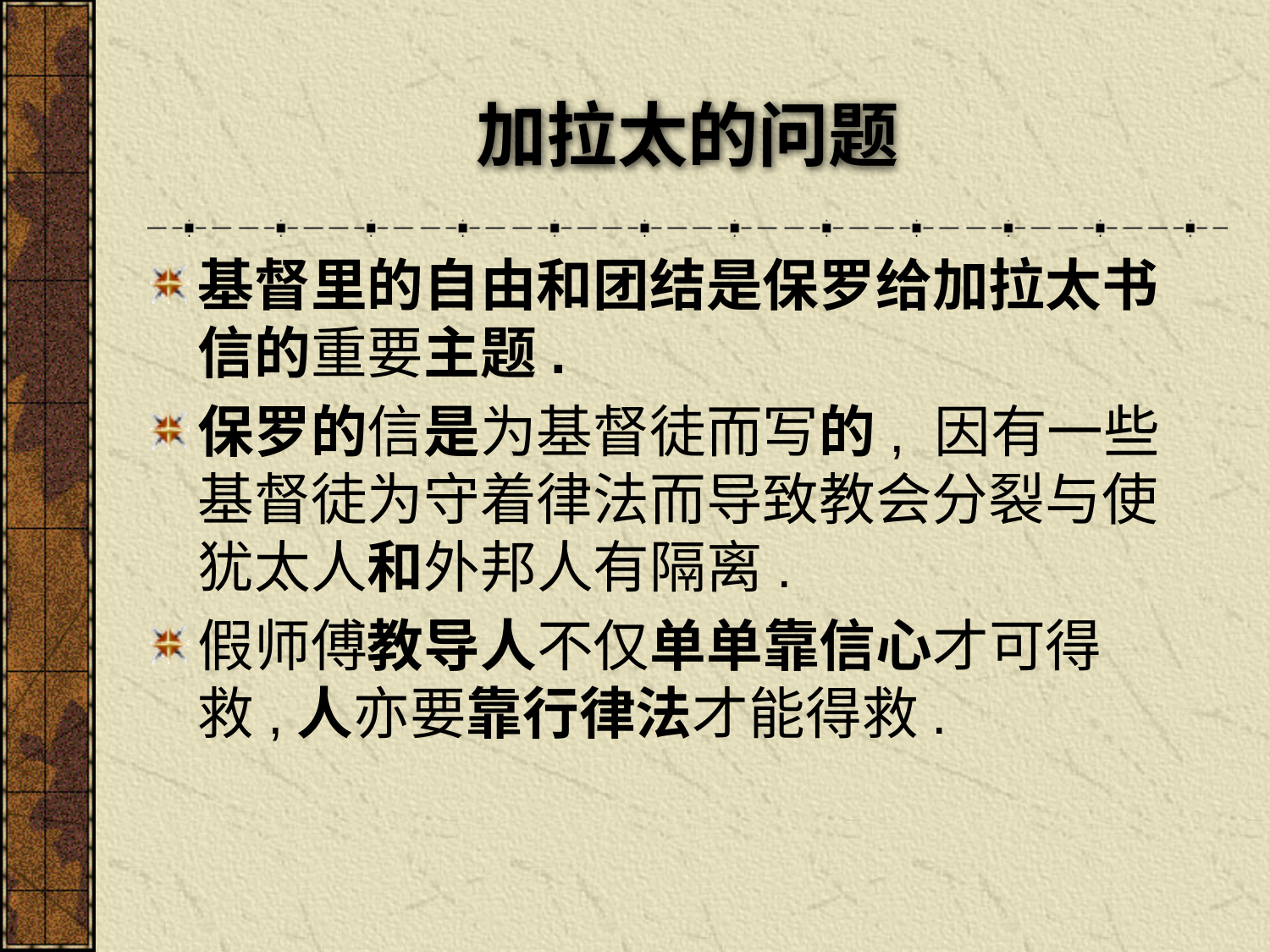

加拉太的问题
基督里的自由和团结是保罗给加拉太书信的重要主题.
保罗的信是为基督徒而写的, 因有一些基督徒为守着律法而导致教会分裂与使犹太人和外邦人有隔离.
假师傅教导人不仅单单靠信心才可得救,人亦要靠行律法才能得救.